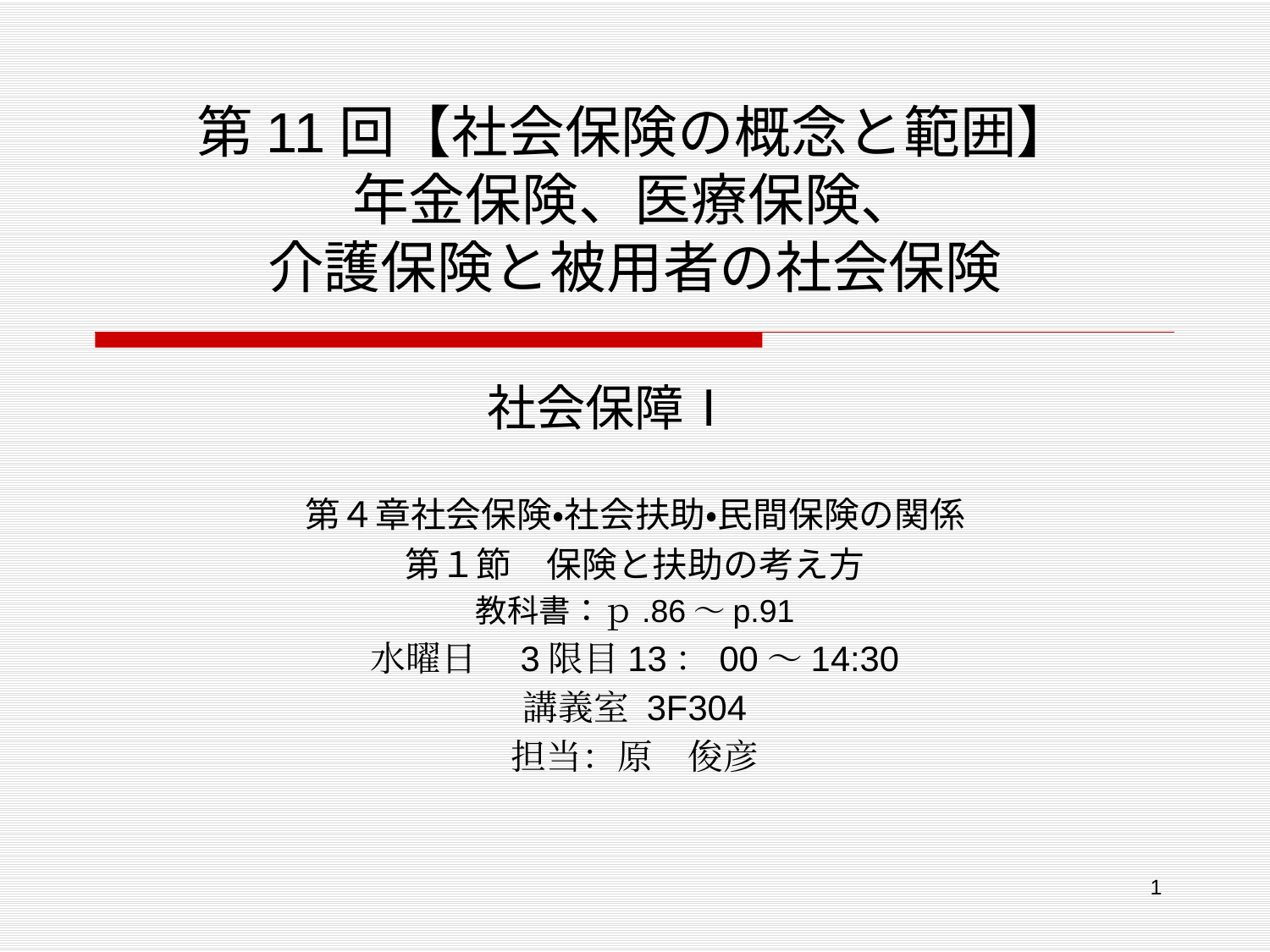

# 第11回【社会保険の概念と範囲】 年金保険、医療保険、 介護保険と被用者の社会保険
社会保障Ⅰ

第４章社会保険・社会扶助・民間保険の関係
第１節　保険と扶助の考え方
教科書：ｐ.86～p.91
水曜日　3限目13：00～14:30
講義室 3F304
担当：原　俊彦

　　　       担当　原　俊彦（札幌市立大学）t.hara@scu.ac.jp

1